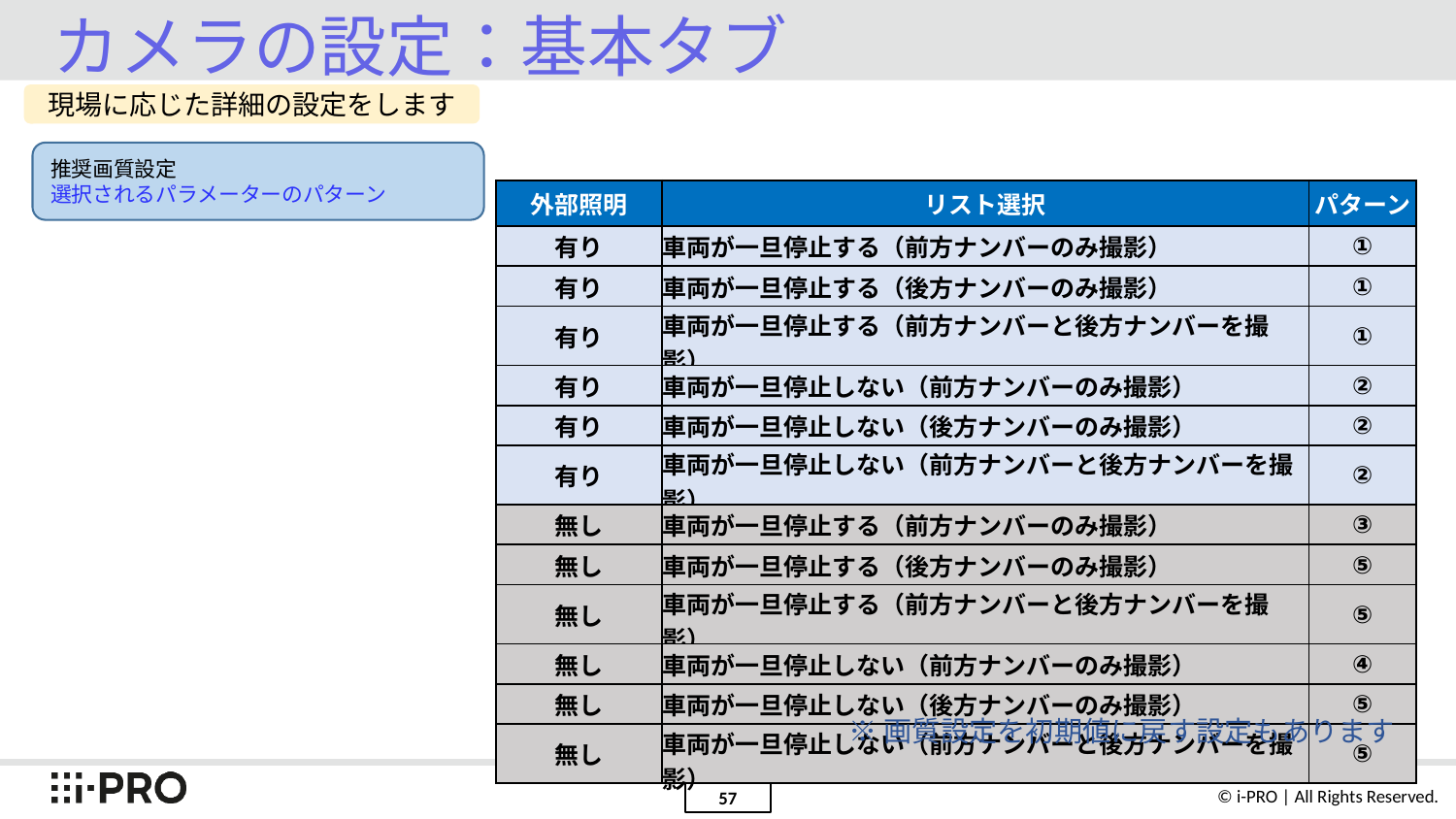

# カメラの設定：基本タブ
現場に応じた詳細の設定をします
推奨画質設定
選択されるパラメーターのパターン
| 外部照明 | リスト選択 | パターン |
| --- | --- | --- |
| 有り | 車両が一旦停止する（前方ナンバーのみ撮影） | ① |
| 有り | 車両が一旦停止する（後方ナンバーのみ撮影） | ① |
| 有り | 車両が一旦停止する（前方ナンバーと後方ナンバーを撮影） | ① |
| 有り | 車両が一旦停止しない（前方ナンバーのみ撮影） | ② |
| 有り | 車両が一旦停止しない（後方ナンバーのみ撮影） | ② |
| 有り | 車両が一旦停止しない（前方ナンバーと後方ナンバーを撮影） | ② |
| 無し | 車両が一旦停止する（前方ナンバーのみ撮影） | ③ |
| 無し | 車両が一旦停止する（後方ナンバーのみ撮影） | ⑤ |
| 無し | 車両が一旦停止する（前方ナンバーと後方ナンバーを撮影） | ⑤ |
| 無し | 車両が一旦停止しない（前方ナンバーのみ撮影） | ④ |
| 無し | 車両が一旦停止しない（後方ナンバーのみ撮影） | ⑤ |
| 無し | 車両が一旦停止しない（前方ナンバーと後方ナンバーを撮影） | ⑤ |
※画質設定を初期値に戻す設定もあります